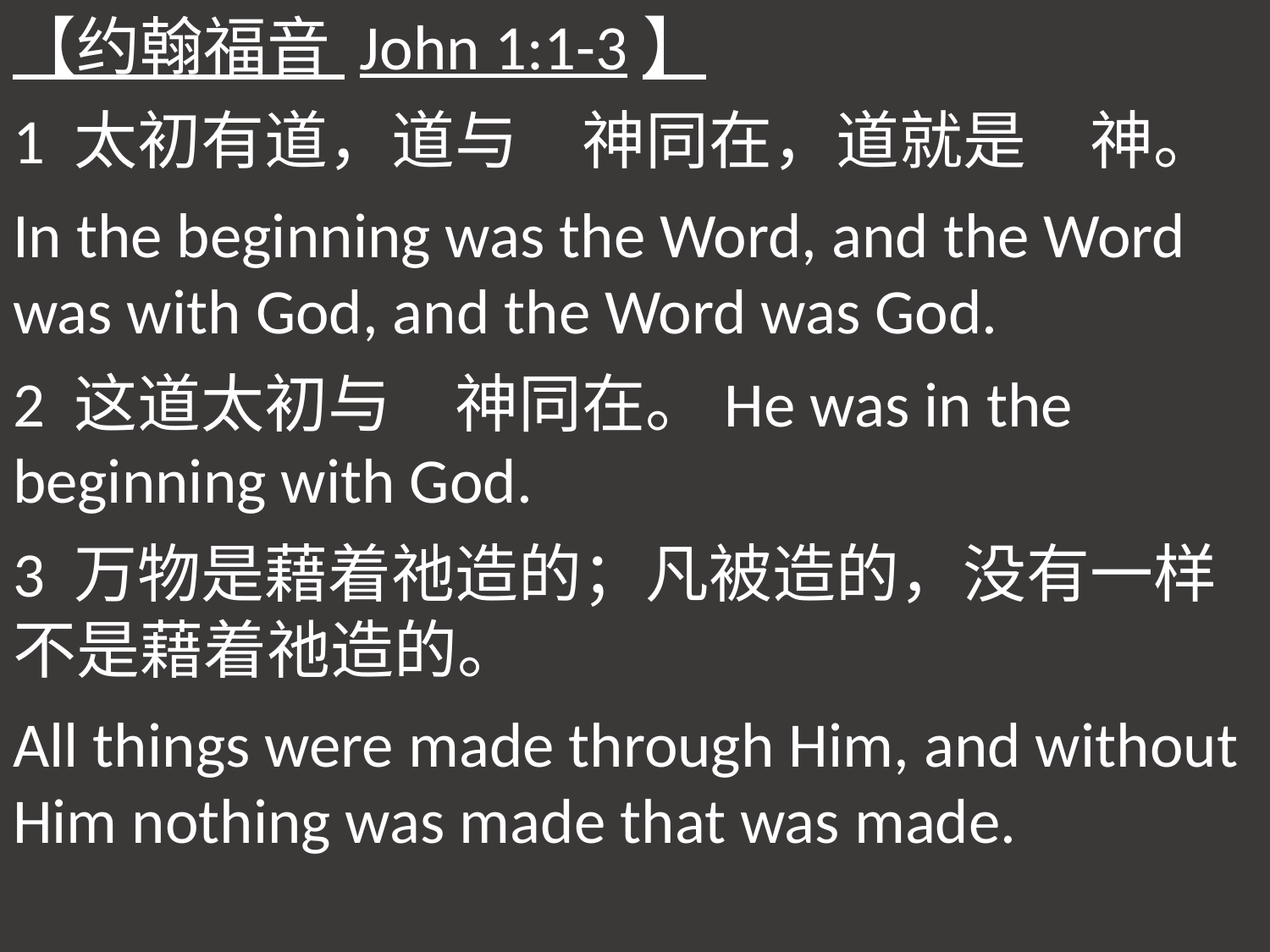

【约翰福音 John 1:1-3】
1 太初有道，道与　神同在，道就是　神。
In the beginning was the Word, and the Word was with God, and the Word was God.
2 这道太初与　神同在。He was in the beginning with God.
3 万物是藉着祂造的；凡被造的，没有一样不是藉着祂造的。
All things were made through Him, and without Him nothing was made that was made.